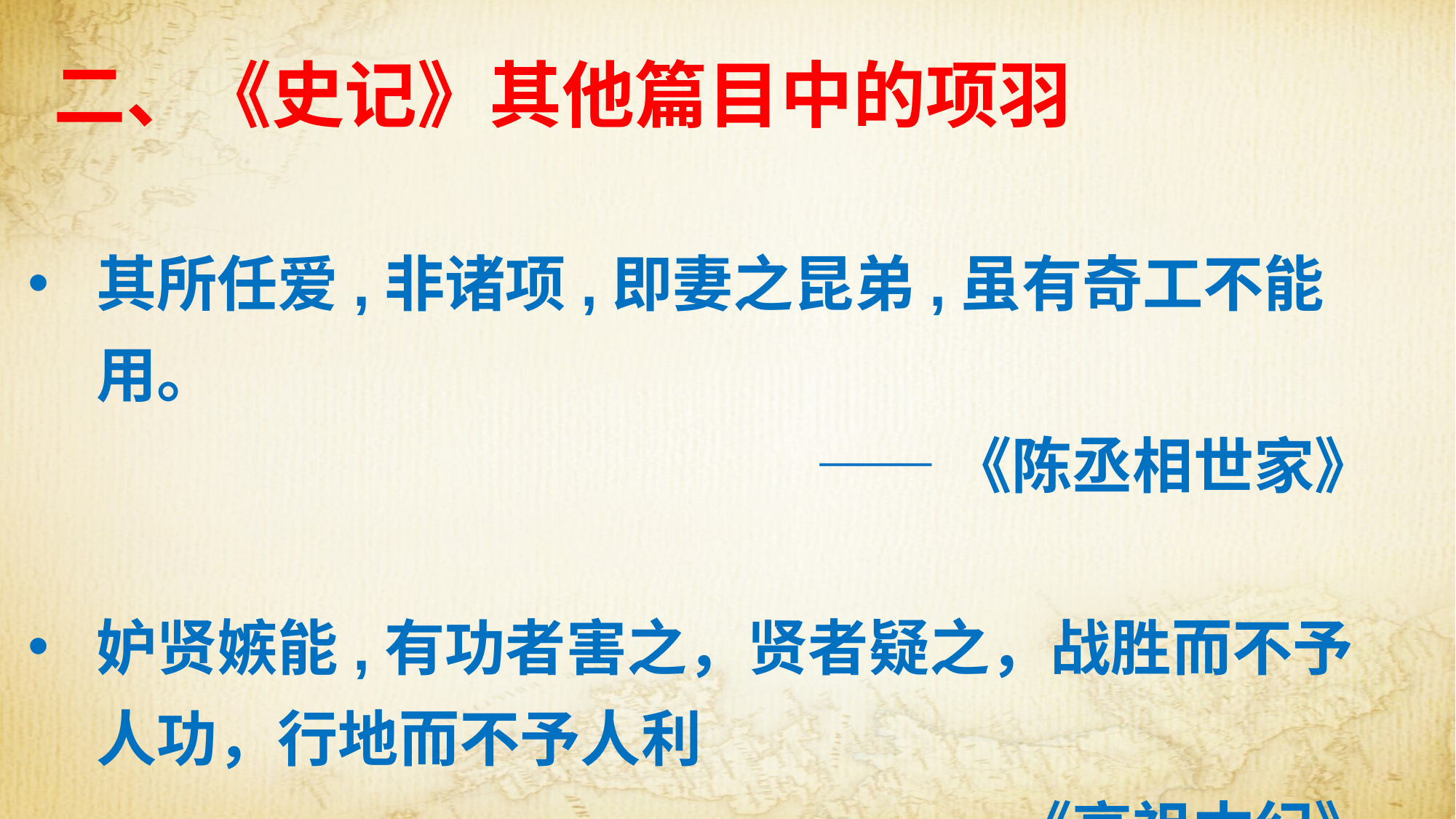

二、《史记》其他篇目中的项羽

其所任爱,非诸项,即妻之昆弟,虽有奇工不能用。
——《陈丞相世家》

妒贤嫉能,有功者害之，贤者疑之，战胜而不予人功，行地而不予人利
——《高祖本纪》